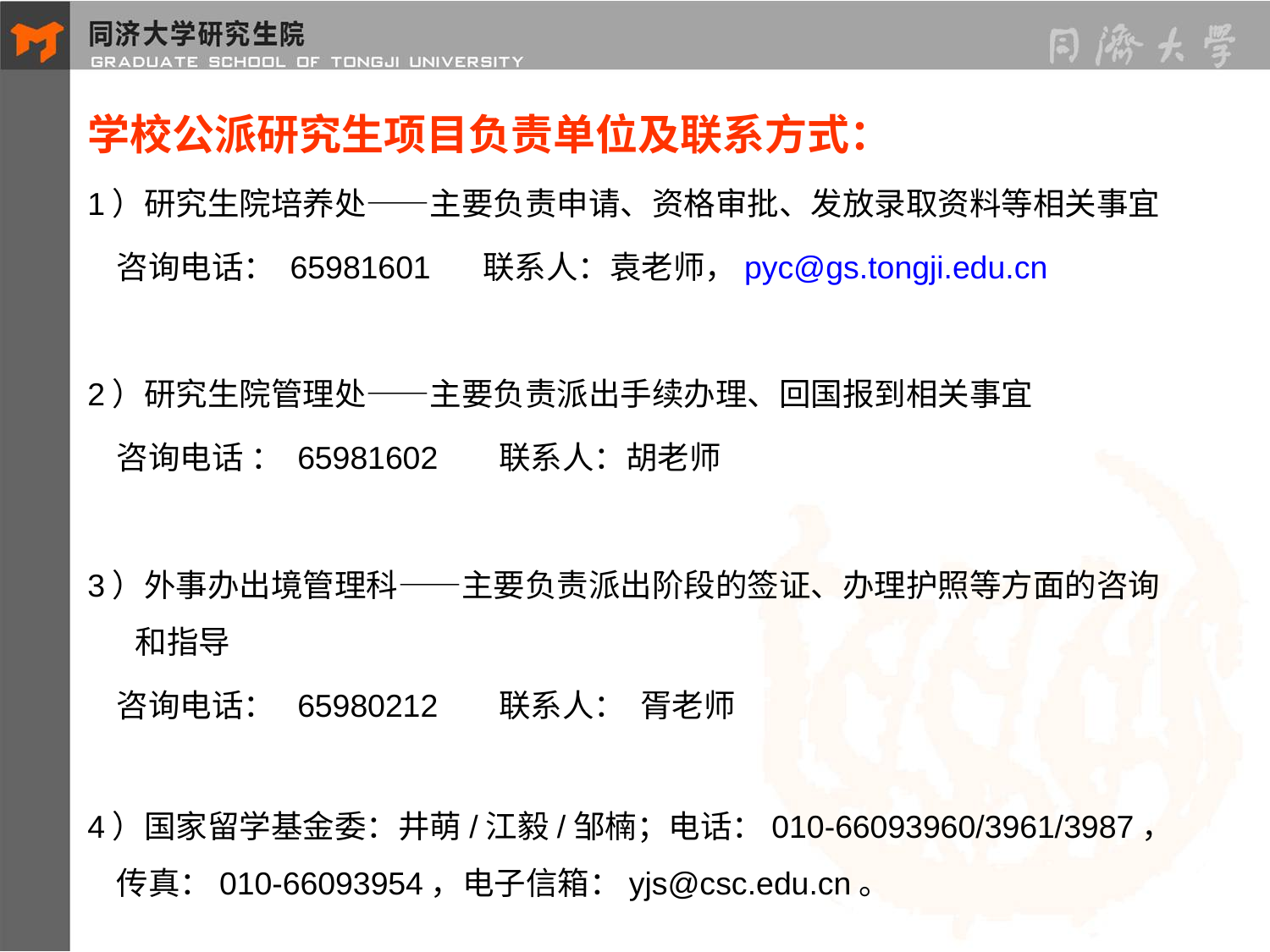

学校公派研究生项目负责单位及联系方式：
1）研究生院培养处——主要负责申请、资格审批、发放录取资料等相关事宜
   咨询电话： 65981601     联系人：袁老师，pyc@gs.tongji.edu.cn

2）研究生院管理处——主要负责派出手续办理、回国报到相关事宜
   咨询电话 ： 65981602      联系人：胡老师

3）外事办出境管理科——主要负责派出阶段的签证、办理护照等方面的咨询和指导
   咨询电话：  65980212      联系人：  胥老师

4）国家留学基金委：井萌/江毅/邹楠；电话：010-66093960/3961/3987，
   传真：010-66093954，电子信箱：yjs@csc.edu.cn。

36